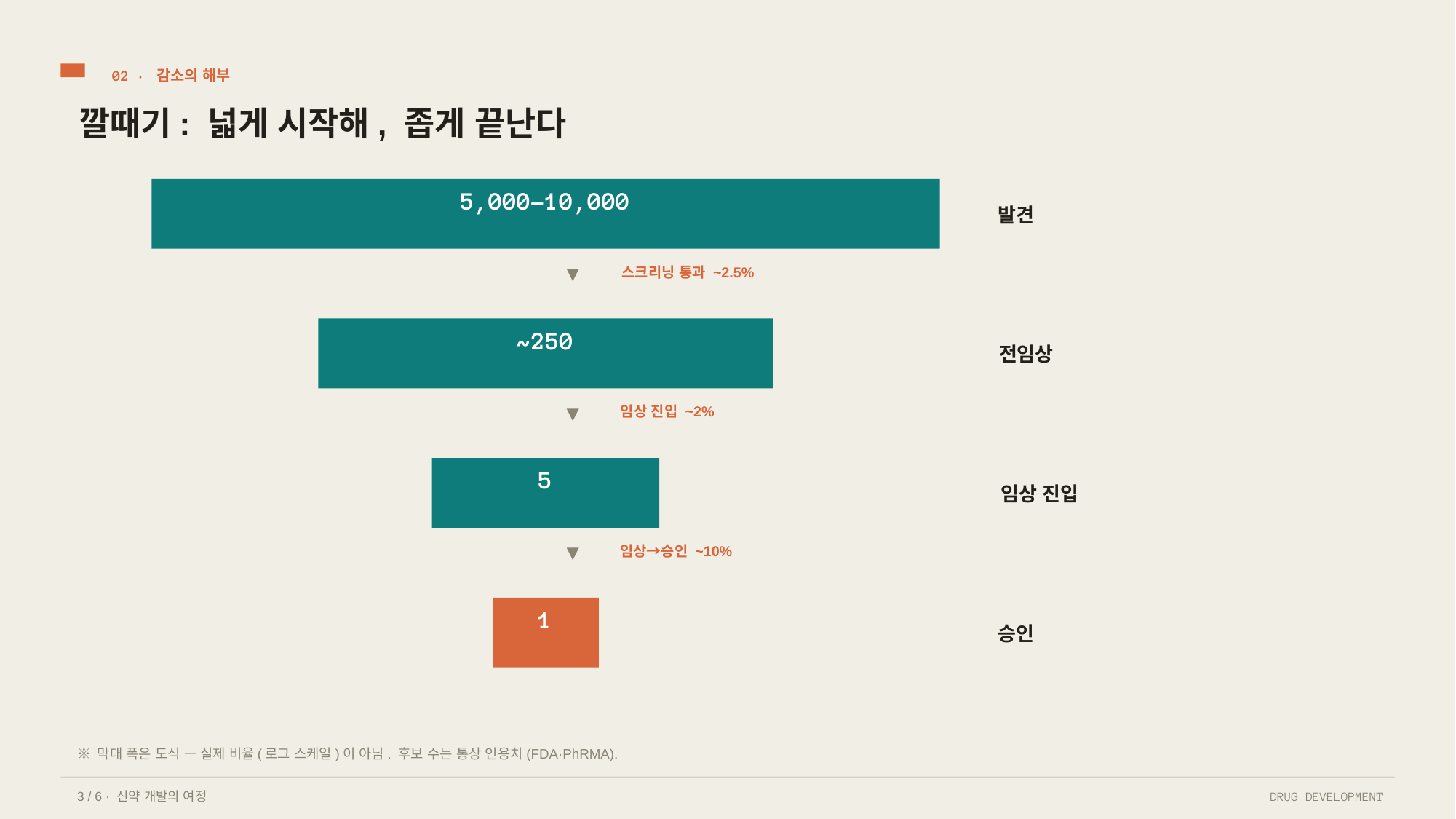

02 · 감소의 해부

깔때기: 넓게 시작해, 좁게 끝난다

5,000–10,000
발견
▼
스크리닝 통과 ~2.5%

~250
전임상
▼
임상 진입 ~2%

5
임상 진입
▼
임상→승인 ~10%

1
승인
※ 막대 폭은 도식 — 실제 비율(로그 스케일)이 아님. 후보 수는 통상 인용치(FDA·PhRMA).

3 / 6 · 신약 개발의 여정
DRUG DEVELOPMENT